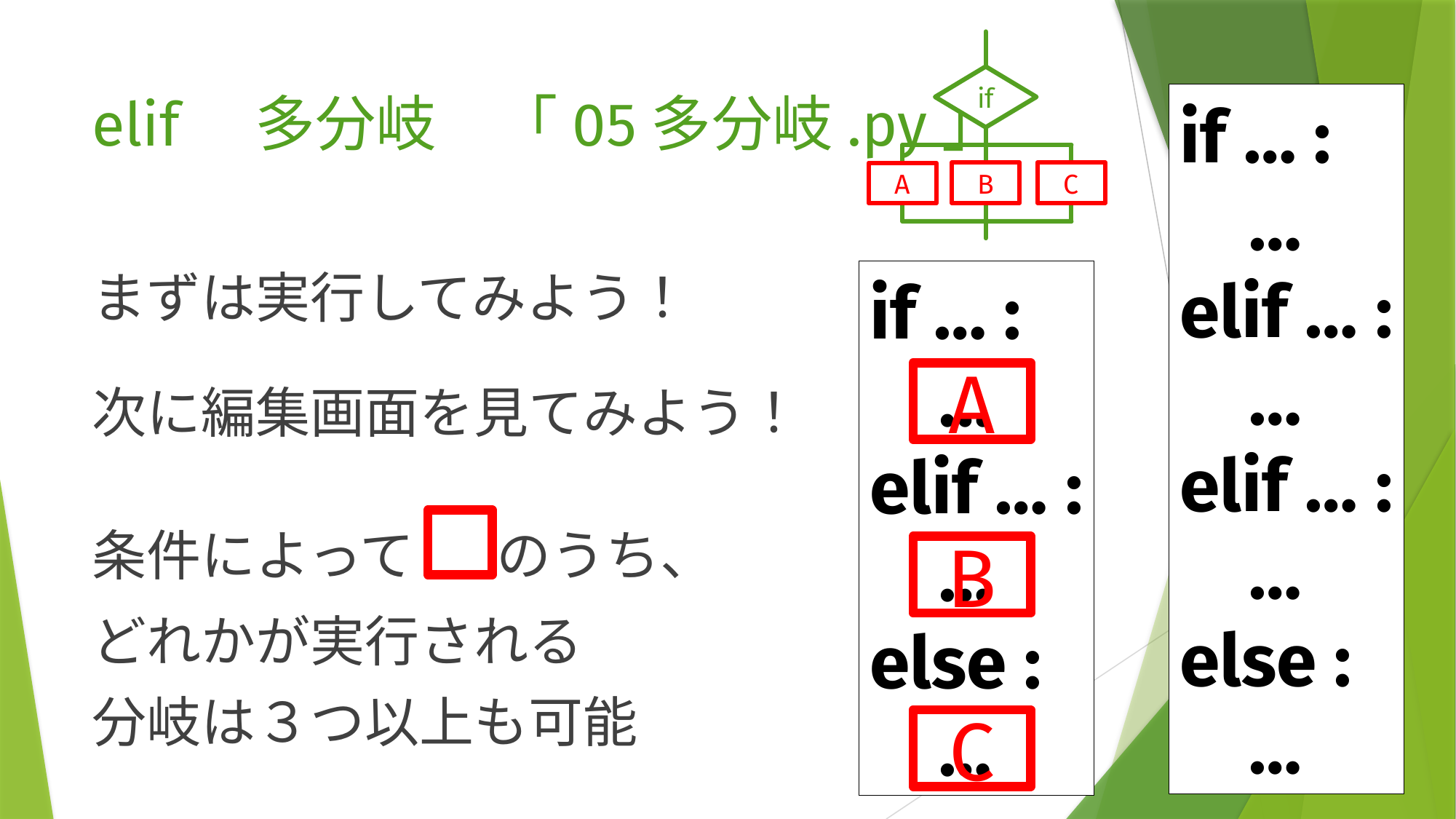

if
B
C
A
# elif　多分岐　「05多分岐.py」
if … :
    …
elif … :
    …
elif … :
    …
else :
    …
まずは実行してみよう！

次に編集画面を見てみよう！

条件によって　のうち、
どれかが実行される
分岐は３つ以上も可能

if … :
    …
elif … :
    …
else :
    …
A

B
C